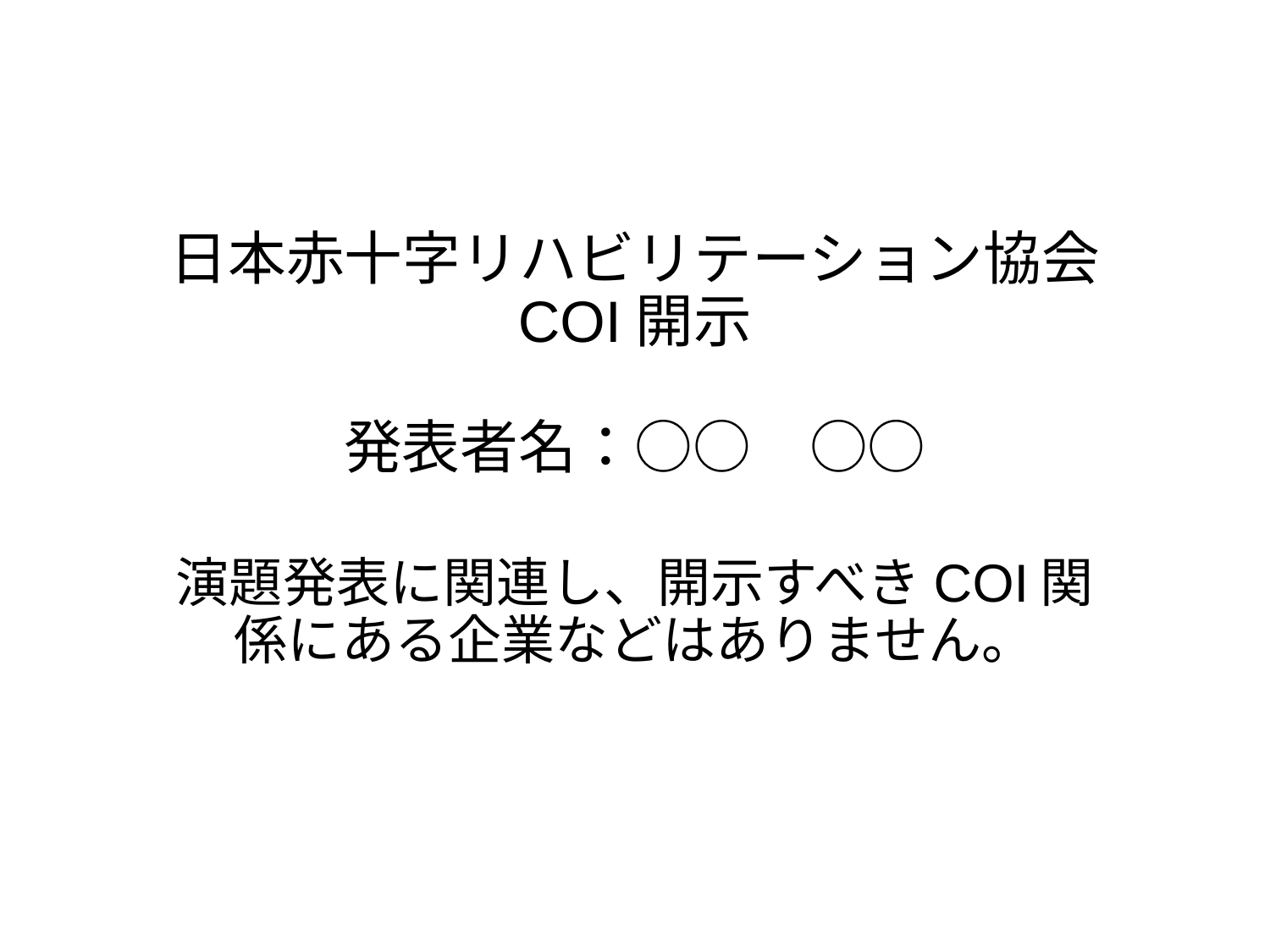

# 日本赤十字リハビリテーション協会 COI開示 発表者名：○○　○○
演題発表に関連し、開示すべきCOI関係にある企業などはありません。